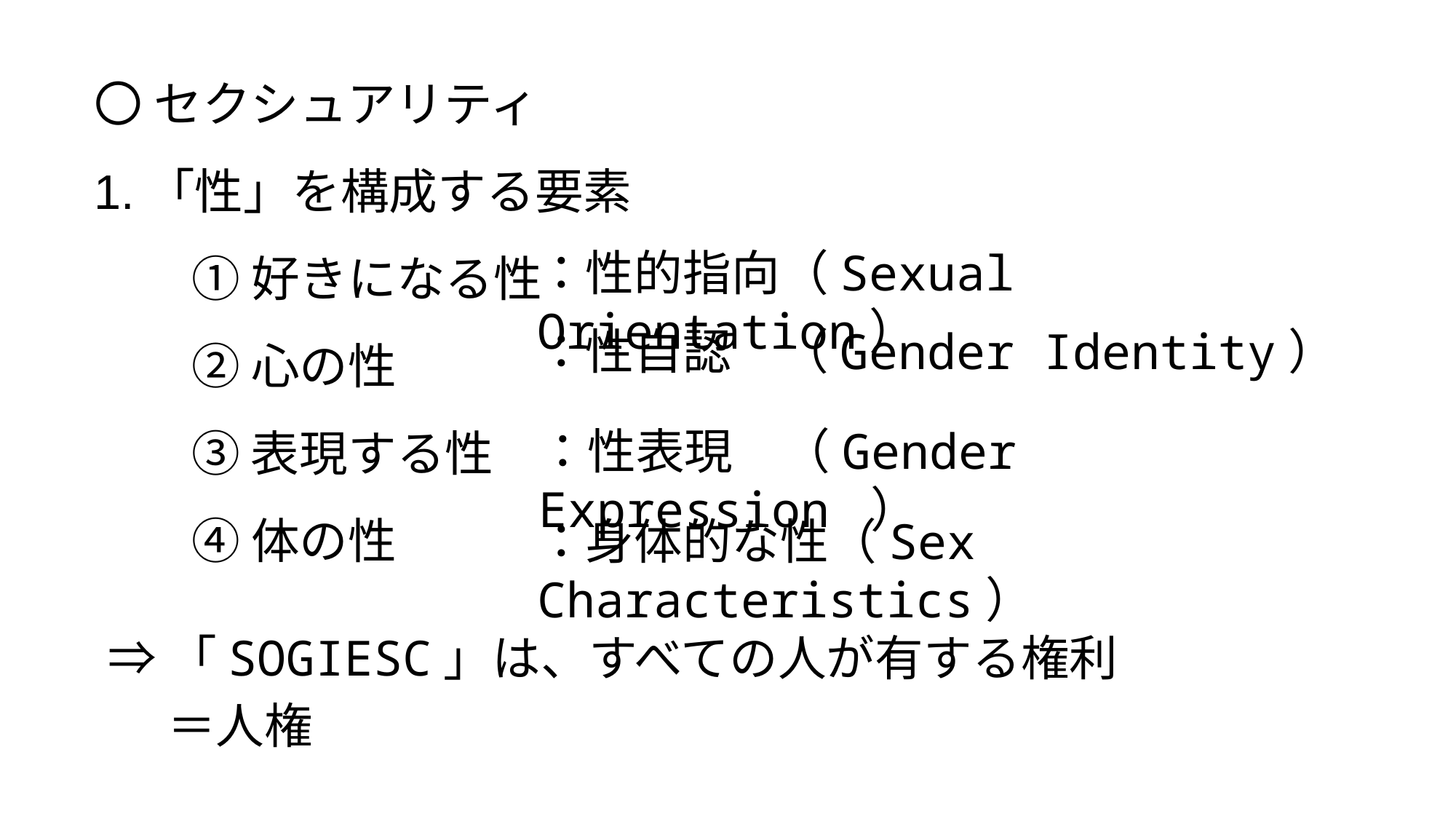

〇 セクシュアリティ
1.「性」を構成する要素
　　① 好きになる性
　　② 心の性
　　③ 表現する性
　　④ 体の性

：性的指向（Sexual Orientation）
：性自認　（Gender Identity）
：性表現　（Gender Expression ）
：身体的な性（Sex　Characteristics）
⇒「SOGIESC」は、すべての人が有する権利
　 ＝人権